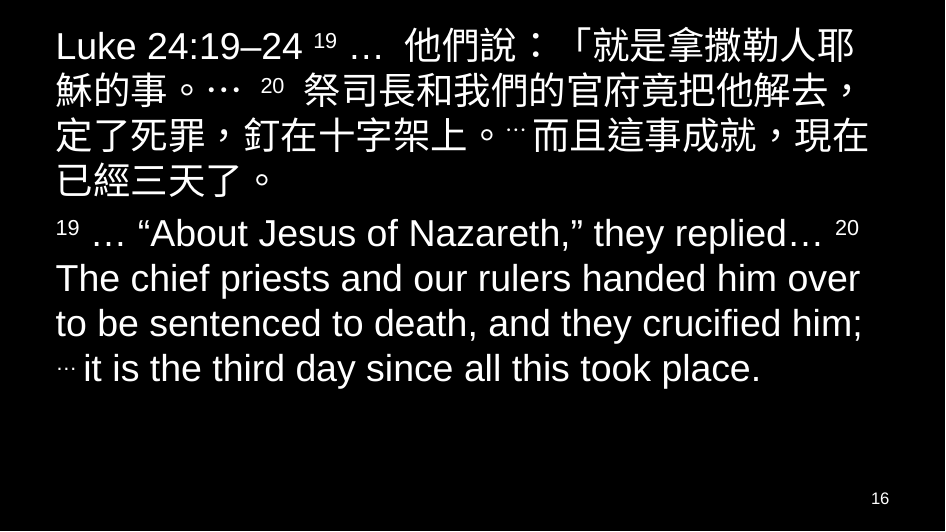

Luke 24:19–24 19 … 他們說：「就是拿撒勒人耶穌的事。… 20 祭司長和我們的官府竟把他解去，定了死罪，釘在十字架上。… 而且這事成就，現在已經三天了。
19 … “About Jesus of Nazareth,” they replied… 20 The chief priests and our rulers handed him over to be sentenced to death, and they crucified him; … it is the third day since all this took place.

16